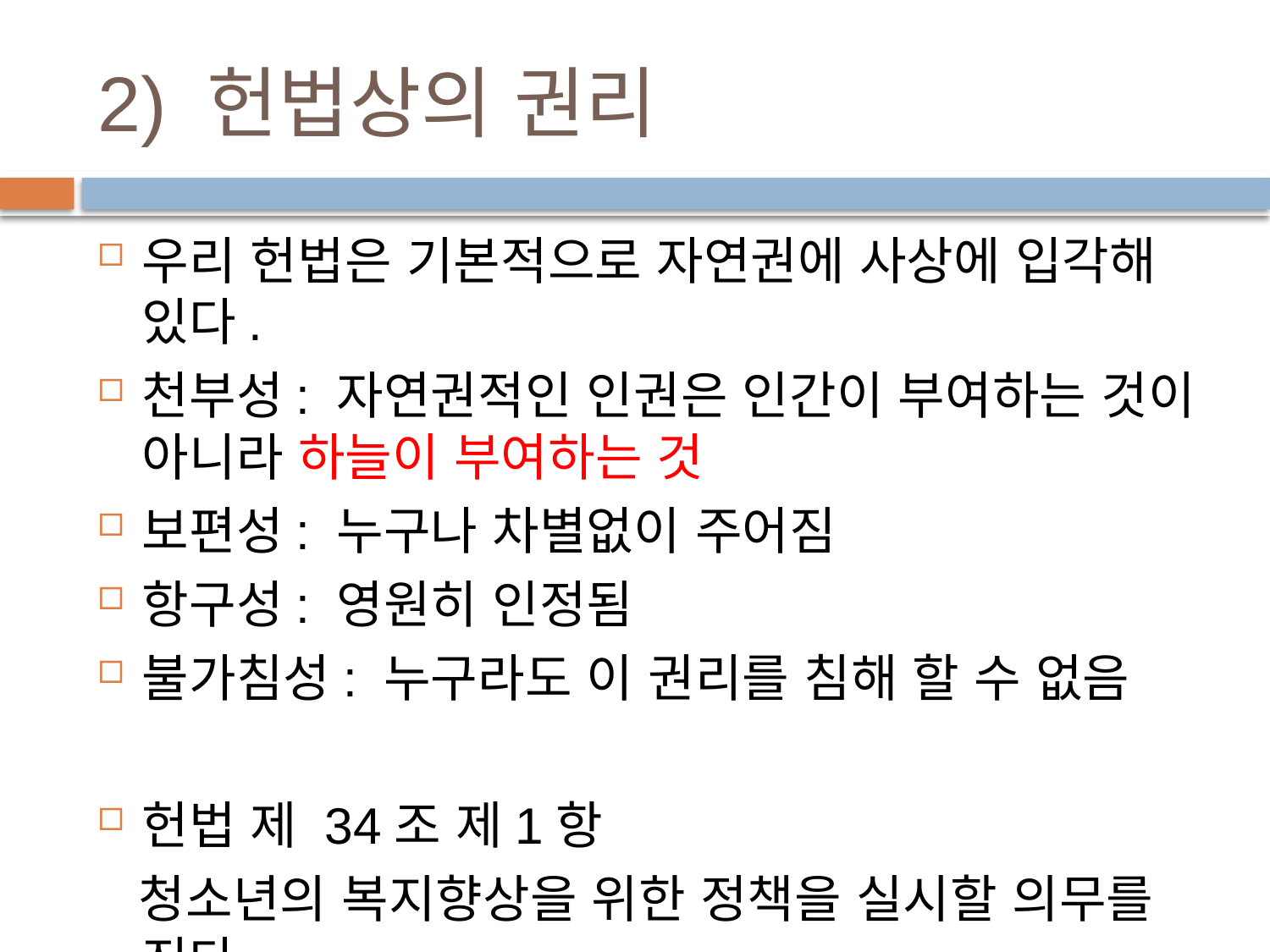

# 2) 헌법상의 권리
우리 헌법은 기본적으로 자연권에 사상에 입각해 있다.
천부성: 자연권적인 인권은 인간이 부여하는 것이 아니라 하늘이 부여하는 것
보편성: 누구나 차별없이 주어짐
항구성: 영원히 인정됨
불가침성: 누구라도 이 권리를 침해 할 수 없음

헌법 제 34조 제1항
  청소년의 복지향상을 위한 정책을 실시할 의무를 진다